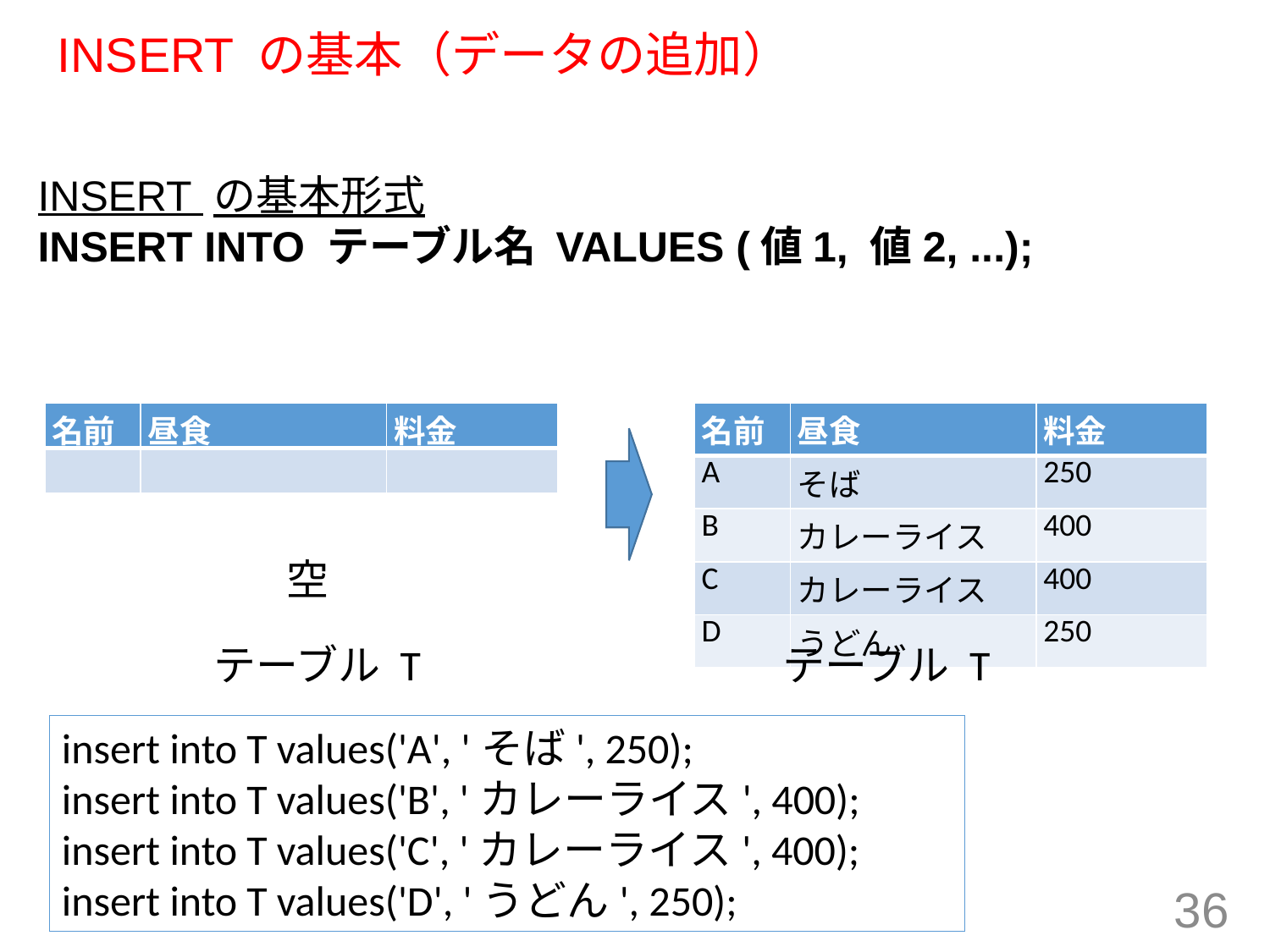

# INSERT の基本（データの追加）
INSERT の基本形式
INSERT INTO テーブル名 VALUES (値1, 値2, ...);
| 名前 | 昼食 | 料金 |
| --- | --- | --- |
| A | そば | 250 |
| B | カレーライス | 400 |
| C | カレーライス | 400 |
| D | うどん | 250 |
| 名前 | 昼食 | 料金 |
| --- | --- | --- |
|  |  |  |

空
テーブル T
テーブル T
insert into T values('A', 'そば', 250);
insert into T values('B', 'カレーライス', 400);
insert into T values('C', 'カレーライス', 400);
insert into T values('D', 'うどん', 250);
36